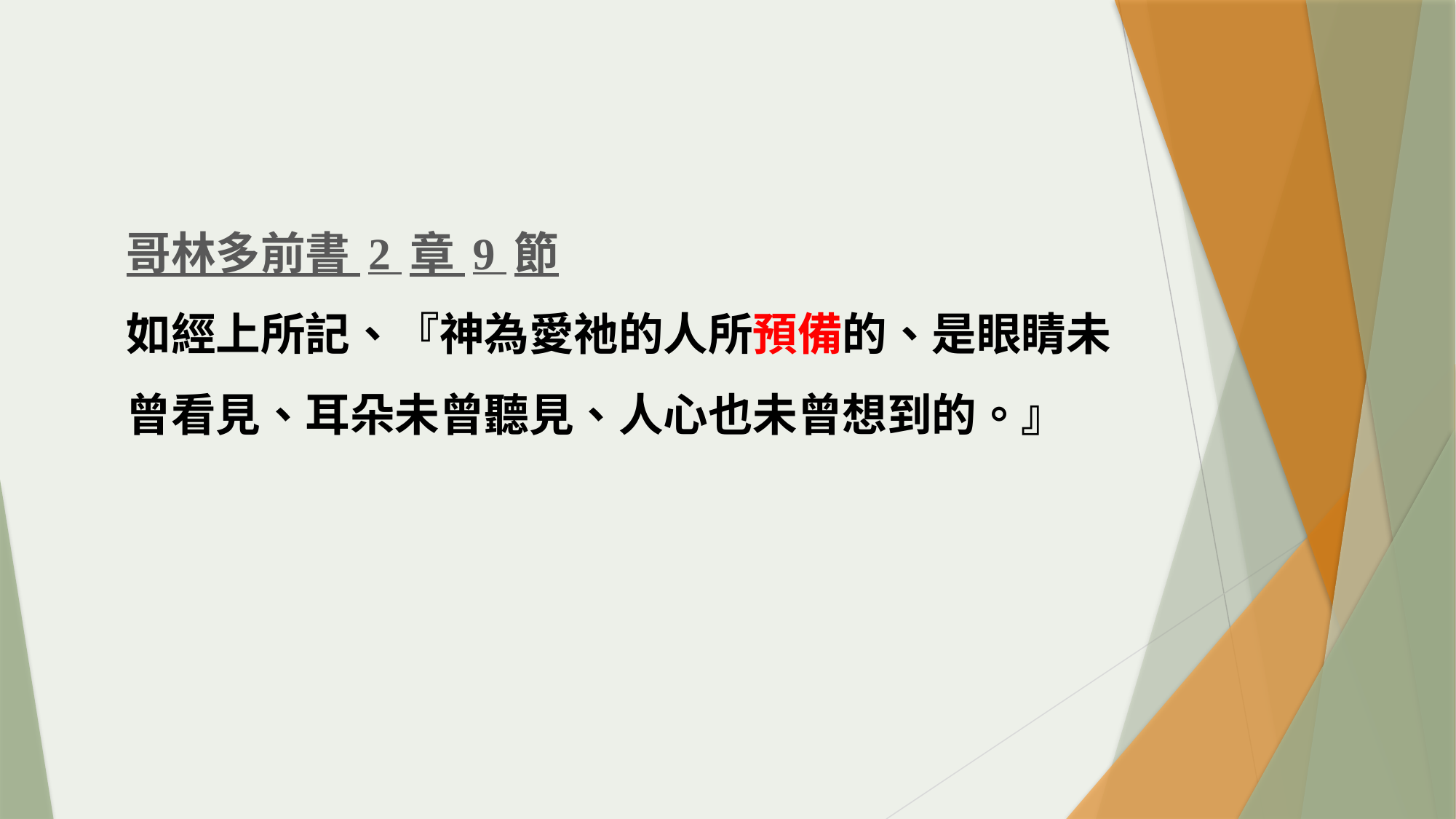

# 哥林多前書 2 章 9 節 如經上所記、『神為愛祂的人所預備的、是眼睛未曾看見、耳朵未曾聽見、人心也未曾想到的。』